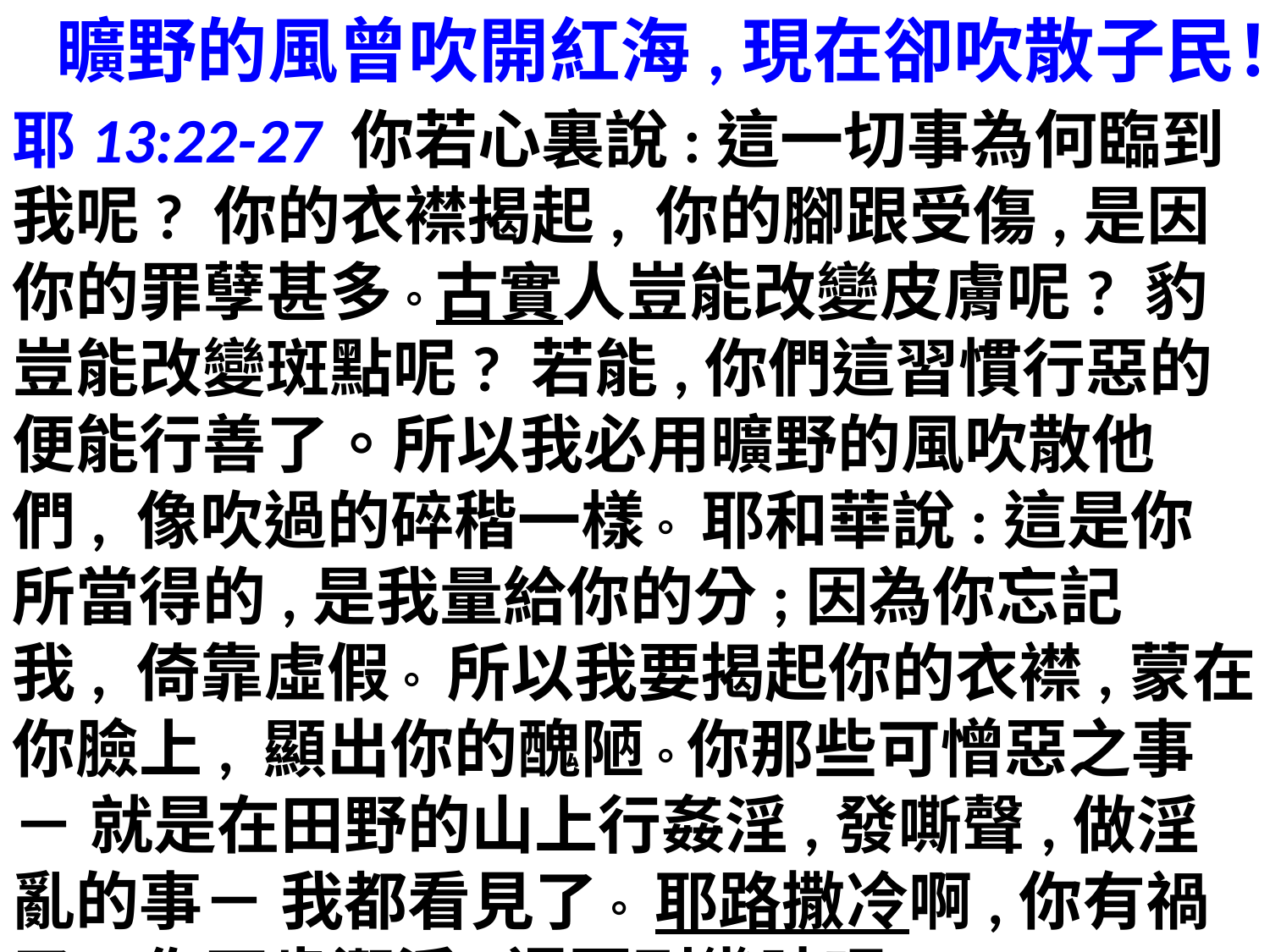

曠野的風曾吹開紅海,現在卻吹散子民！
耶13:22-27 你若心裏說:這一切事為何臨到我呢? 你的衣襟揭起, 你的腳跟受傷,是因你的罪孽甚多。古實人豈能改變皮膚呢? 豹豈能改變斑點呢? 若能,你們這習慣行惡的便能行善了。所以我必用曠野的風吹散他們, 像吹過的碎稭一樣。 耶和華說:這是你所當得的,是我量給你的分;因為你忘記我, 倚靠虛假。 所以我要揭起你的衣襟,蒙在你臉上, 顯出你的醜陋。你那些可憎惡之事－ 就是在田野的山上行姦淫,發嘶聲,做淫亂的事－ 我都看見了。 耶路撒冷啊,你有禍了! 你不肯潔淨,還要到幾時呢？